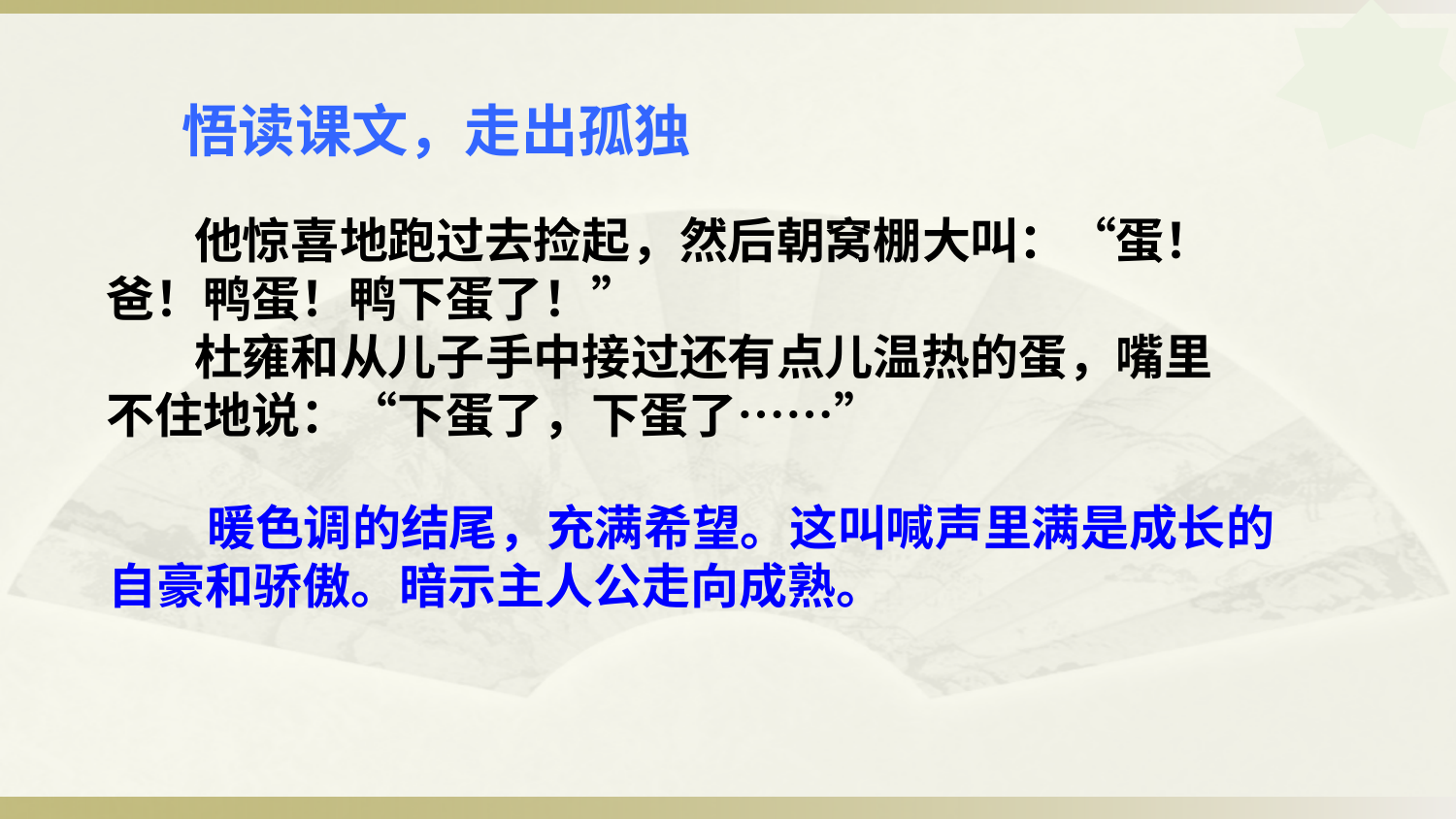

悟读课文，走出孤独
       他惊喜地跑过去捡起，然后朝窝棚大叫：“蛋！爸！鸭蛋！鸭下蛋了！”
       杜雍和从儿子手中接过还有点儿温热的蛋，嘴里不住地说：“下蛋了，下蛋了……”
        暖色调的结尾，充满希望。这叫喊声里满是成长的自豪和骄傲。暗示主人公走向成熟。